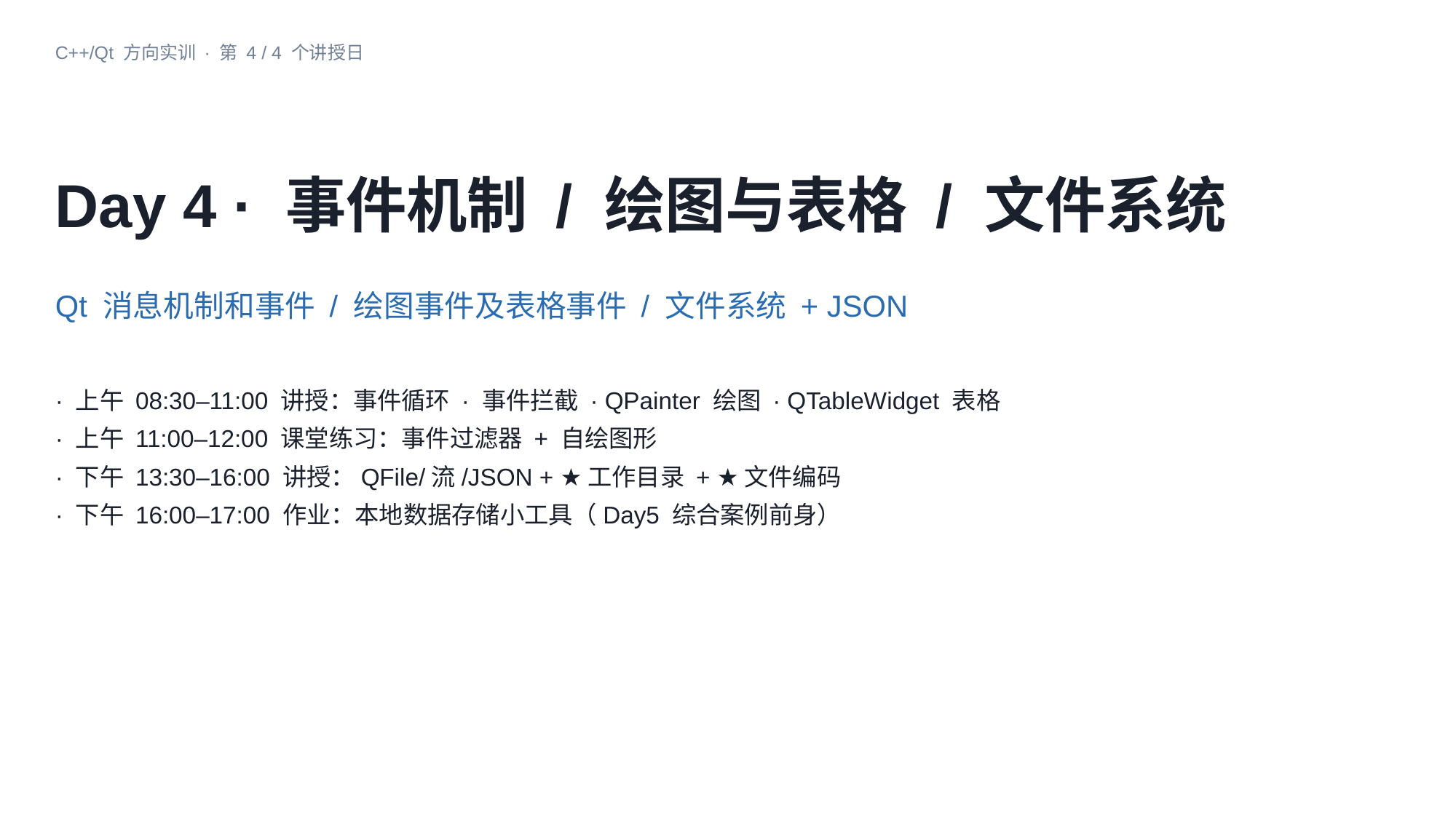

C++/Qt 方向实训 · 第 4 / 4 个讲授日
Day 4 · 事件机制 / 绘图与表格 / 文件系统
Qt 消息机制和事件 / 绘图事件及表格事件 / 文件系统 + JSON
· 上午 08:30–11:00 讲授：事件循环 · 事件拦截 · QPainter 绘图 · QTableWidget 表格
· 上午 11:00–12:00 课堂练习：事件过滤器 + 自绘图形
· 下午 13:30–16:00 讲授：QFile/流/JSON + ★工作目录 + ★文件编码
· 下午 16:00–17:00 作业：本地数据存储小工具（Day5 综合案例前身）